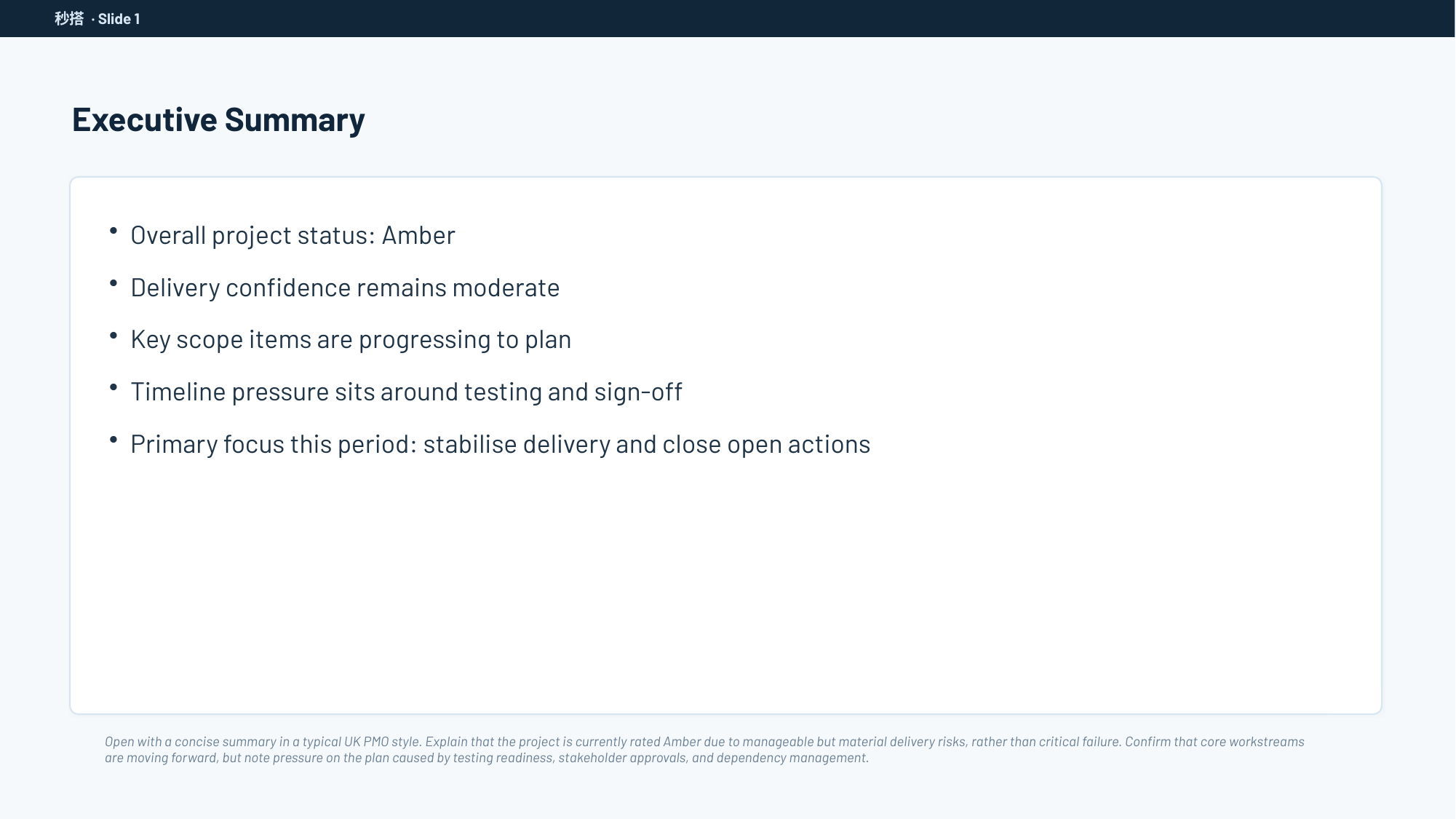

秒搭 · Slide 1
Executive Summary

Overall project status: Amber
Delivery confidence remains moderate
Key scope items are progressing to plan
Timeline pressure sits around testing and sign-off
Primary focus this period: stabilise delivery and close open actions
Open with a concise summary in a typical UK PMO style. Explain that the project is currently rated Amber due to manageable but material delivery risks, rather than critical failure. Confirm that core workstreams are moving forward, but note pressure on the plan caused by testing readiness, stakeholder approvals, and dependency management.